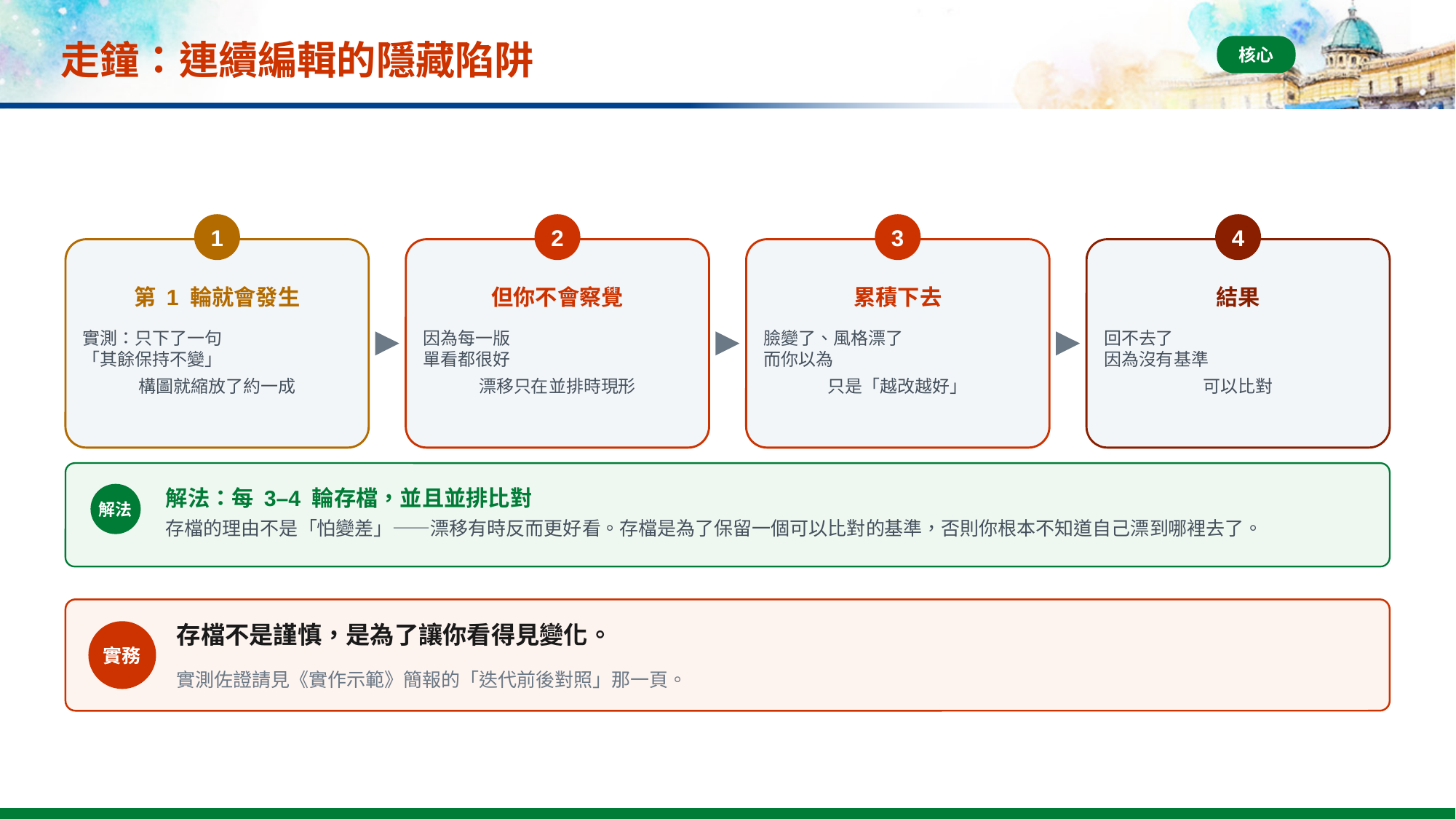

# 走鐘：連續編輯的隱藏陷阱
核心
1
2
3
4

第 1 輪就會發生
但你不會察覺
累積下去
結果
實測：只下了一句
「其餘保持不變」
構圖就縮放了約一成
因為每一版
單看都很好
漂移只在並排時現形
臉變了、風格漂了
而你以為
只是「越改越好」
回不去了
因為沒有基準
可以比對

解法：每 3–4 輪存檔，並且並排比對
解法
存檔的理由不是「怕變差」——漂移有時反而更好看。存檔是為了保留一個可以比對的基準，否則你根本不知道自己漂到哪裡去了。

存檔不是謹慎，是為了讓你看得見變化。
實務
實測佐證請見《實作示範》簡報的「迭代前後對照」那一頁。